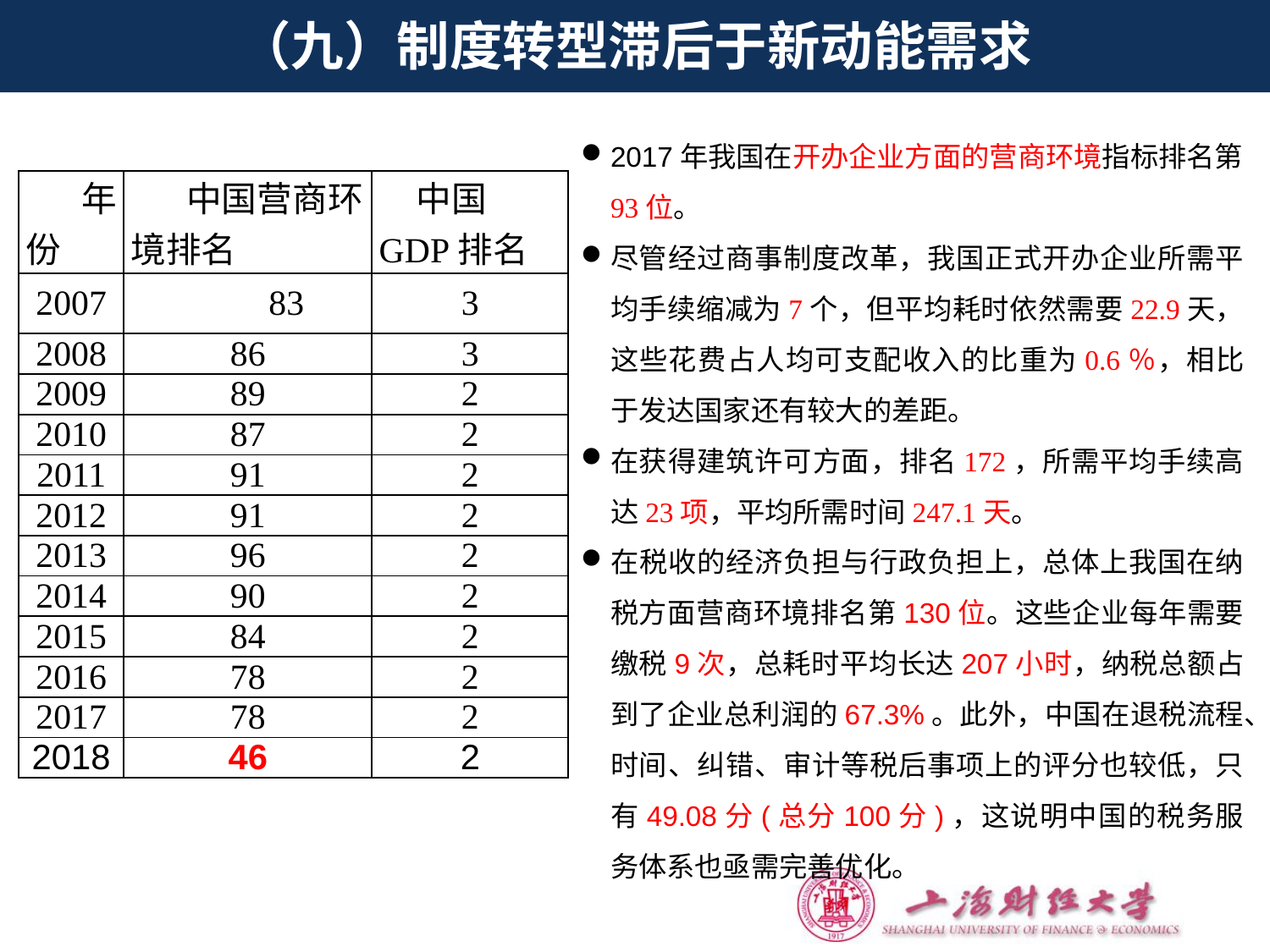

# （九）制度转型滞后于新动能需求
2017年我国在开办企业方面的营商环境指标排名第93位。
尽管经过商事制度改革，我国正式开办企业所需平均手续缩减为7个，但平均耗时依然需要22.9天，这些花费占人均可支配收入的比重为0.6％，相比于发达国家还有较大的差距。
在获得建筑许可方面，排名172，所需平均手续高达23项，平均所需时间247.1天。
在税收的经济负担与行政负担上，总体上我国在纳税方面营商环境排名第130位。这些企业每年需要缴税9次，总耗时平均长达207小时，纳税总额占到了企业总利润的67.3%。此外，中国在退税流程、时间、纠错、审计等税后事项上的评分也较低，只有49.08分(总分100分)，这说明中国的税务服务体系也亟需完善优化。
| 年份 | 中国营商环境排名 | 中国GDP排名 |
| --- | --- | --- |
| 2007 | 83 | 3 |
| 2008 | 86 | 3 |
| 2009 | 89 | 2 |
| 2010 | 87 | 2 |
| 2011 | 91 | 2 |
| 2012 | 91 | 2 |
| 2013 | 96 | 2 |
| 2014 | 90 | 2 |
| 2015 | 84 | 2 |
| 2016 | 78 | 2 |
| 2017 | 78 | 2 |
| 2018 | 46 | 2 |